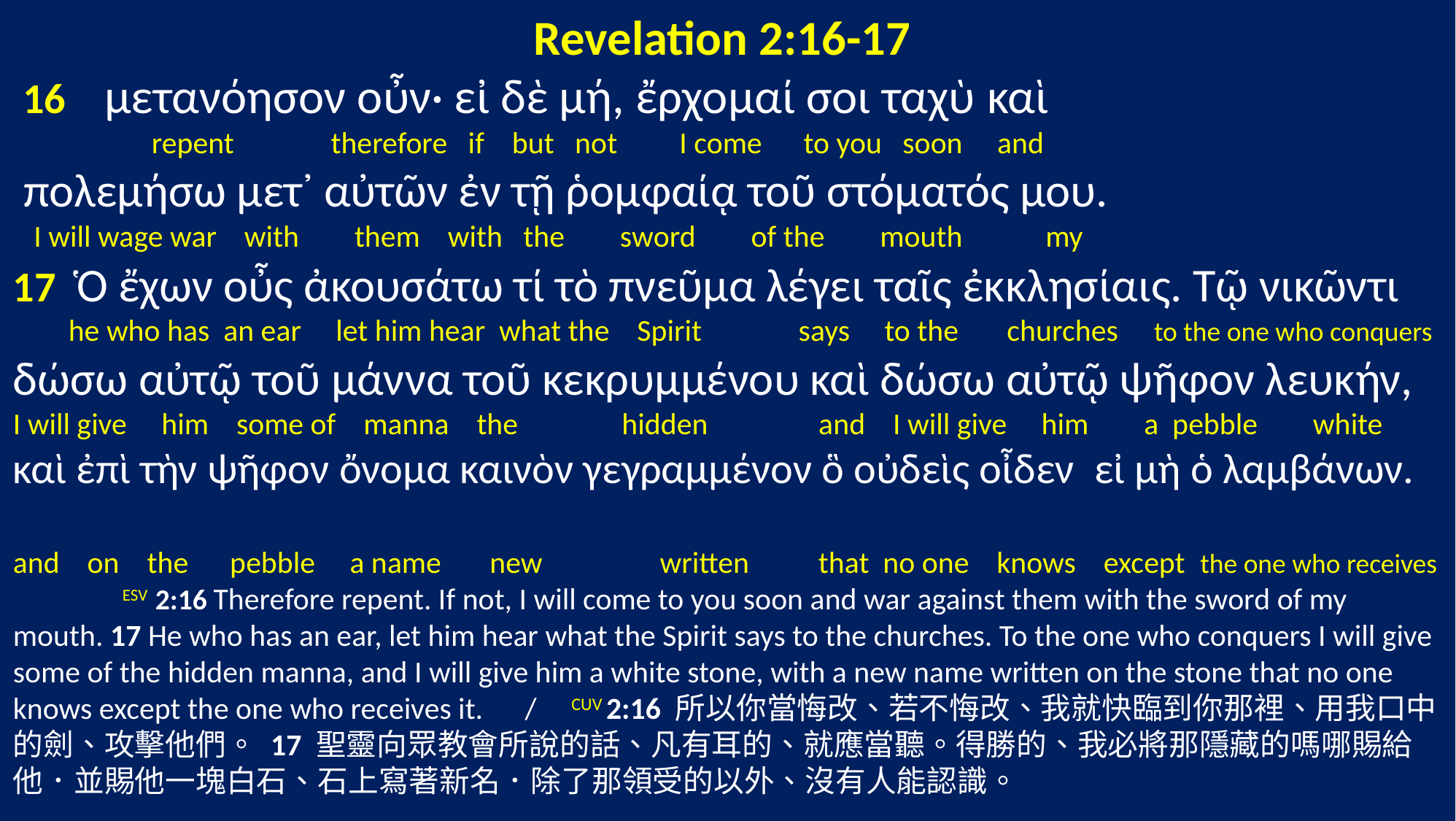

Revelation 2:16-17
 16    μετανόησον οὖν· εἰ δὲ μή, ἔρχομαί σοι ταχὺ καὶ
                    repent              therefore   if    but   not         I come      to you   soon     and
 πολεμήσω μετ᾽ αὐτῶν ἐν τῇ ῥομφαίᾳ τοῦ στόματός μου.
   I will wage war    with        them    with   the        sword        of the        mouth            my
17  Ὁ ἔχων οὖς ἀκουσάτω τί τὸ πνεῦμα λέγει ταῖς ἐκκλησίαις. Τῷ νικῶντι
        he who has  an ear     let him hear  what the    Spirit              says     to the       churches     to the one who conquers
δώσω αὐτῷ τοῦ μάννα τοῦ κεκρυμμένου καὶ δώσω αὐτῷ ψῆφον λευκήν,
I will give     him    some of    manna    the               hidden                and    I will give     him        a  pebble        white
καὶ ἐπὶ τὴν ψῆφον ὄνομα καινὸν γεγραμμένον ὃ οὐδεὶς οἶδεν  εἰ μὴ ὁ λαμβάνων.
and    on    the      pebble     a name       new                 written          that  no one    knows    except  the one who receives
	ESV  2:16 Therefore repent. If not, I will come to you soon and war against them with the sword of my mouth. 17 He who has an ear, let him hear what the Spirit says to the churches. To the one who conquers I will give some of the hidden manna, and I will give him a white stone, with a new name written on the stone that no one knows except the one who receives it.      /     CUV 2:16 所以你當悔改、若不悔改、我就快臨到你那裡、用我口中的劍、攻擊他們。 17 聖靈向眾教會所說的話、凡有耳的、就應當聽。得勝的、我必將那隱藏的嗎哪賜給他．並賜他一塊白石、石上寫著新名．除了那領受的以外、沒有人能認識。